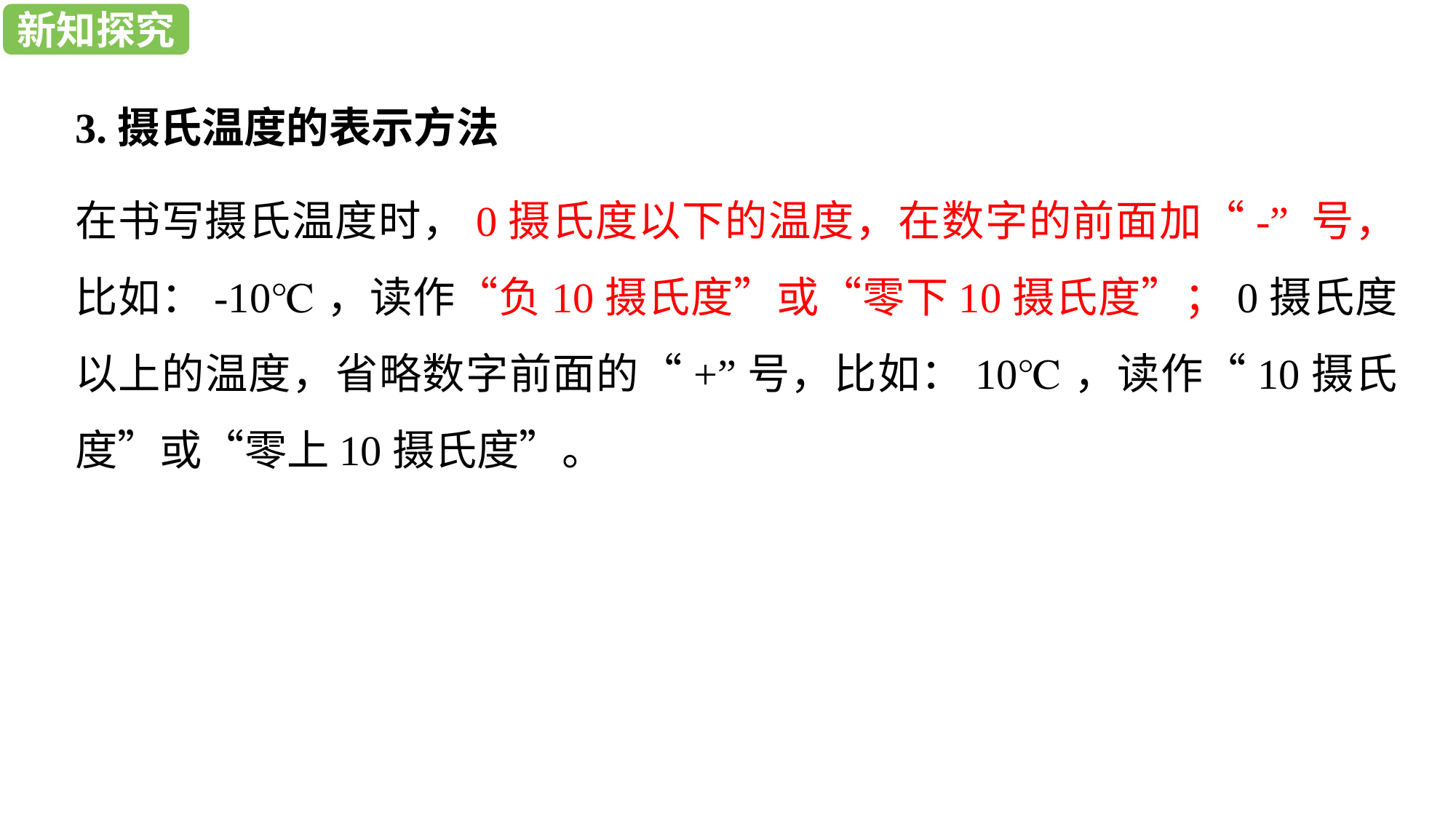

新知探究
新知探究
3.摄氏温度的表示方法
在书写摄氏温度时，0摄氏度以下的温度，在数字的前面加“-” 号，比如：-10℃，读作“负10摄氏度”或“零下10摄氏度”；0摄氏度以上的温度，省略数字前面的“+”号，比如：10℃，读作“10摄氏度”或“零上10摄氏度”。